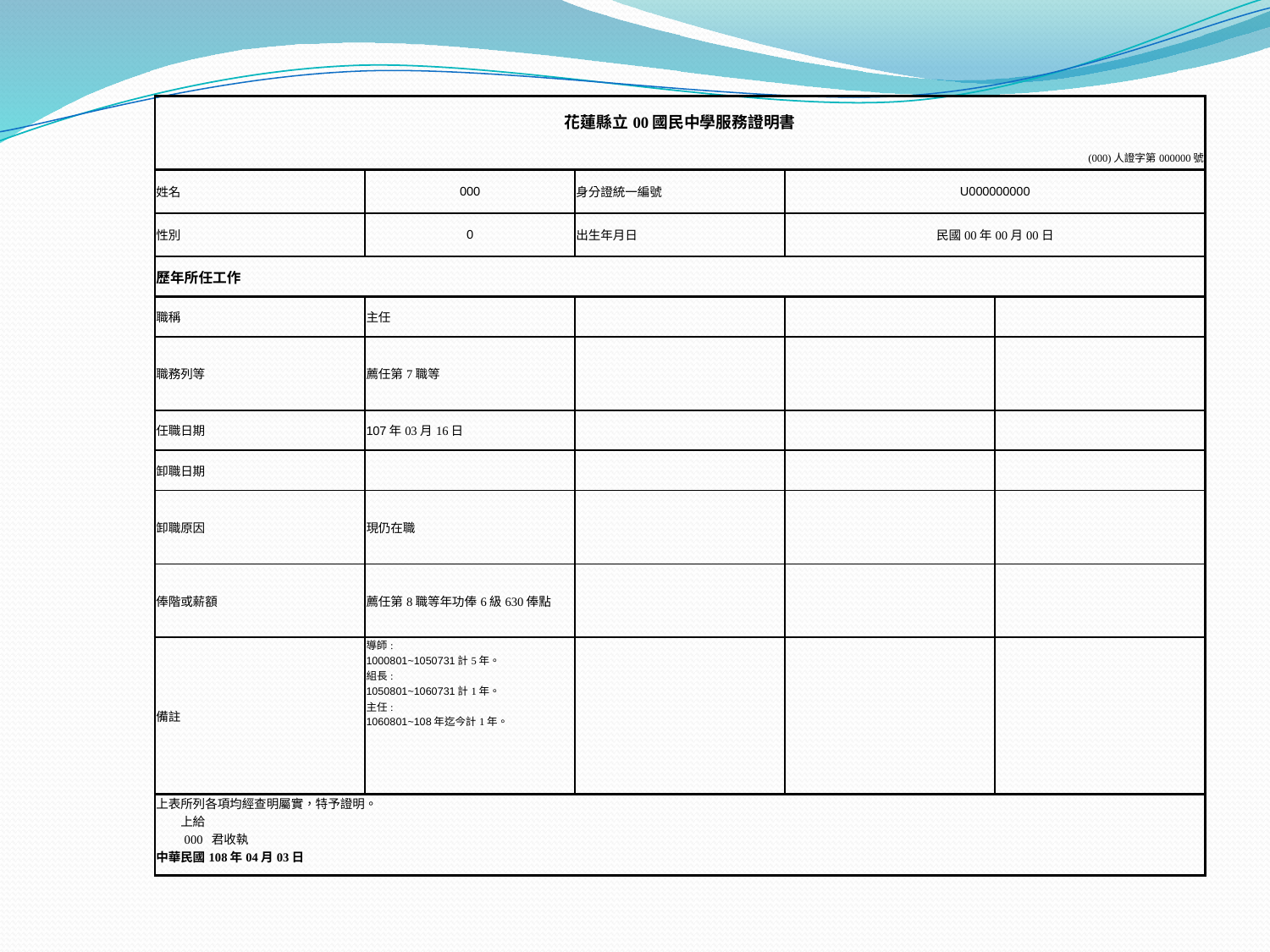

| 花蓮縣立00國民中學服務證明書 |  |  |  |  |
| --- | --- | --- | --- | --- |
| (000)人證字第000000號 |  |  |  |  |
| 姓名 | 000 | 身分證統一編號 | U000000000 |  |
| 性別 | 0 | 出生年月日 | 民國00年00月00日 |  |
| 歷年所任工作 |  |  |  |  |
| 職稱 | 主任 |  |  |  |
| 職務列等 | 薦任第7職等 |  |  |  |
| 任職日期 | 107年03月16日 |  |  |  |
| 卸職日期 |  |  |  |  |
| 卸職原因 | 現仍在職 |  |  |  |
| 俸階或薪額 | 薦任第8職等年功俸6級630俸點 |  |  |  |
| 備註 | 導師: 1000801~1050731計5年。 組長: 1050801~1060731計1年。 主任: 1060801~108年迄今計1年。 |  |  |  |
| 上表所列各項均經查明屬實，特予證明。 　　上給 　　000 君收執 中華民國108年04月03日 |  |  |  |  |